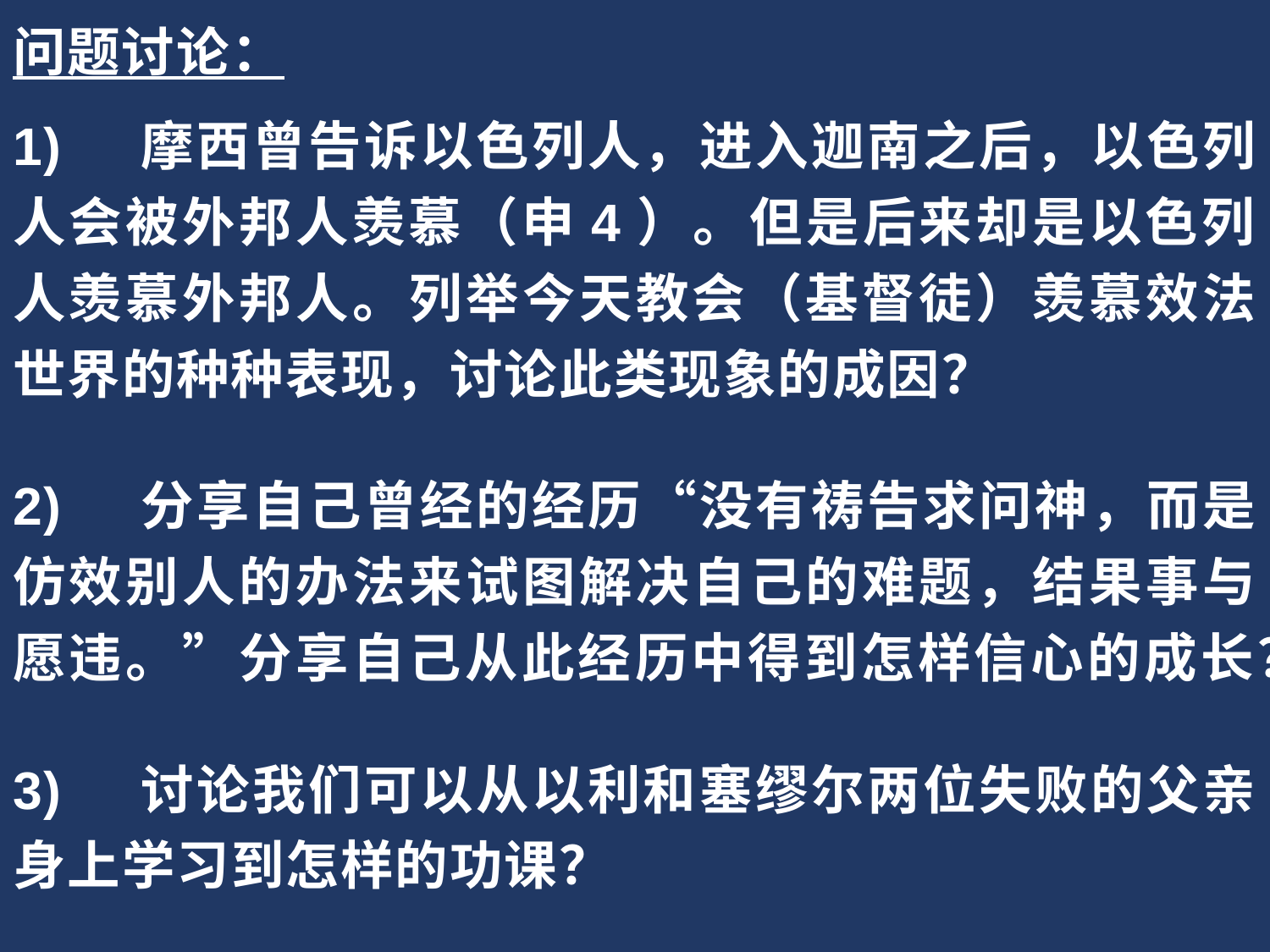

问题讨论：
1)	摩西曾告诉以色列人，进入迦南之后，以色列人会被外邦人羡慕（申4）。但是后来却是以色列人羡慕外邦人。列举今天教会（基督徒）羡慕效法世界的种种表现，讨论此类现象的成因？

2)	分享自己曾经的经历“没有祷告求问神，而是仿效别人的办法来试图解决自己的难题，结果事与愿违。”分享自己从此经历中得到怎样信心的成长？

3)	讨论我们可以从以利和塞缪尔两位失败的父亲身上学习到怎样的功课？